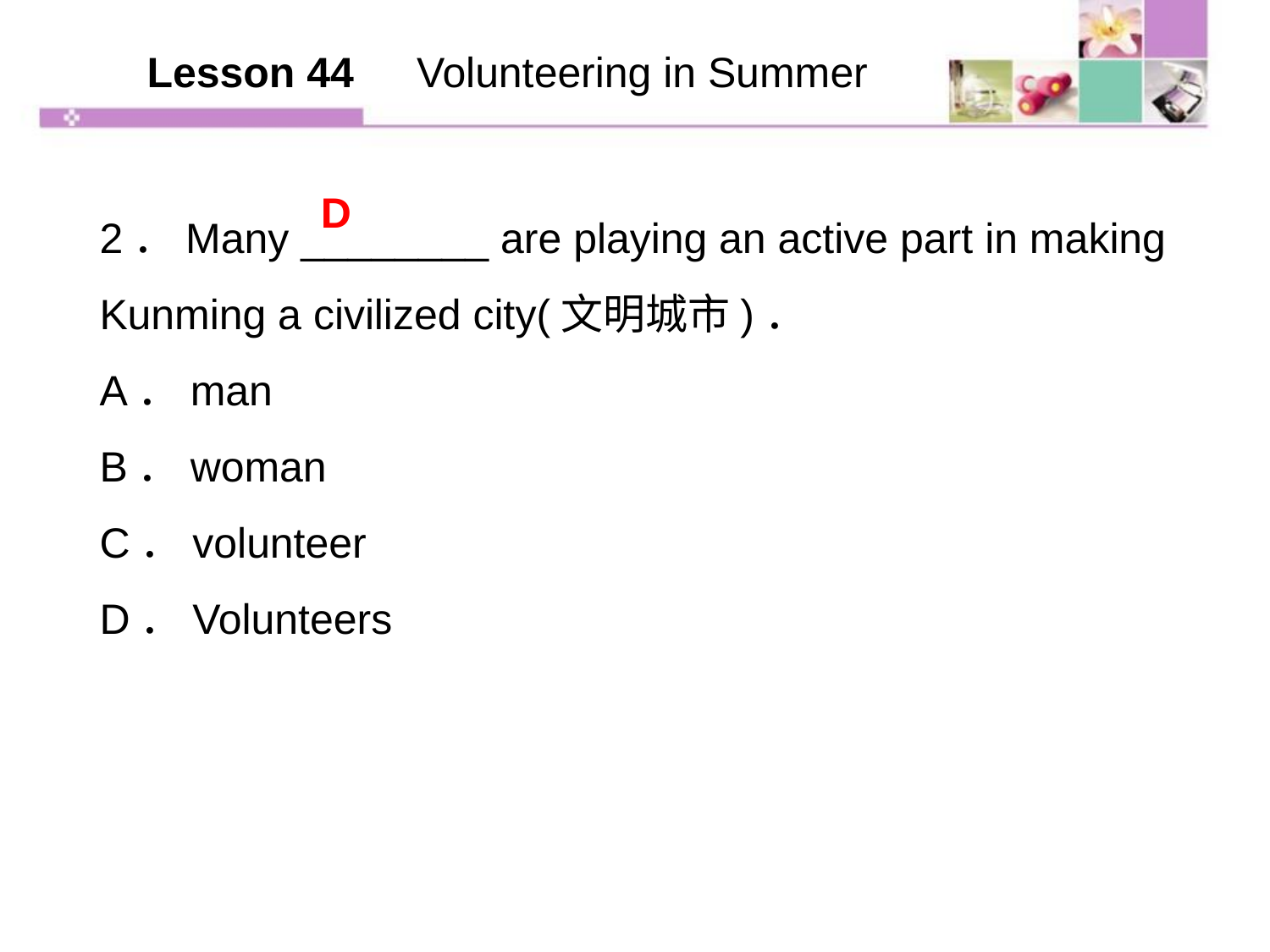

Lesson 44　Volunteering in Summer
2．Many ________ are playing an active part in making Kunming a civilized city(文明城市)．
A．man
B．woman
C．volunteer
D．Volunteers
D